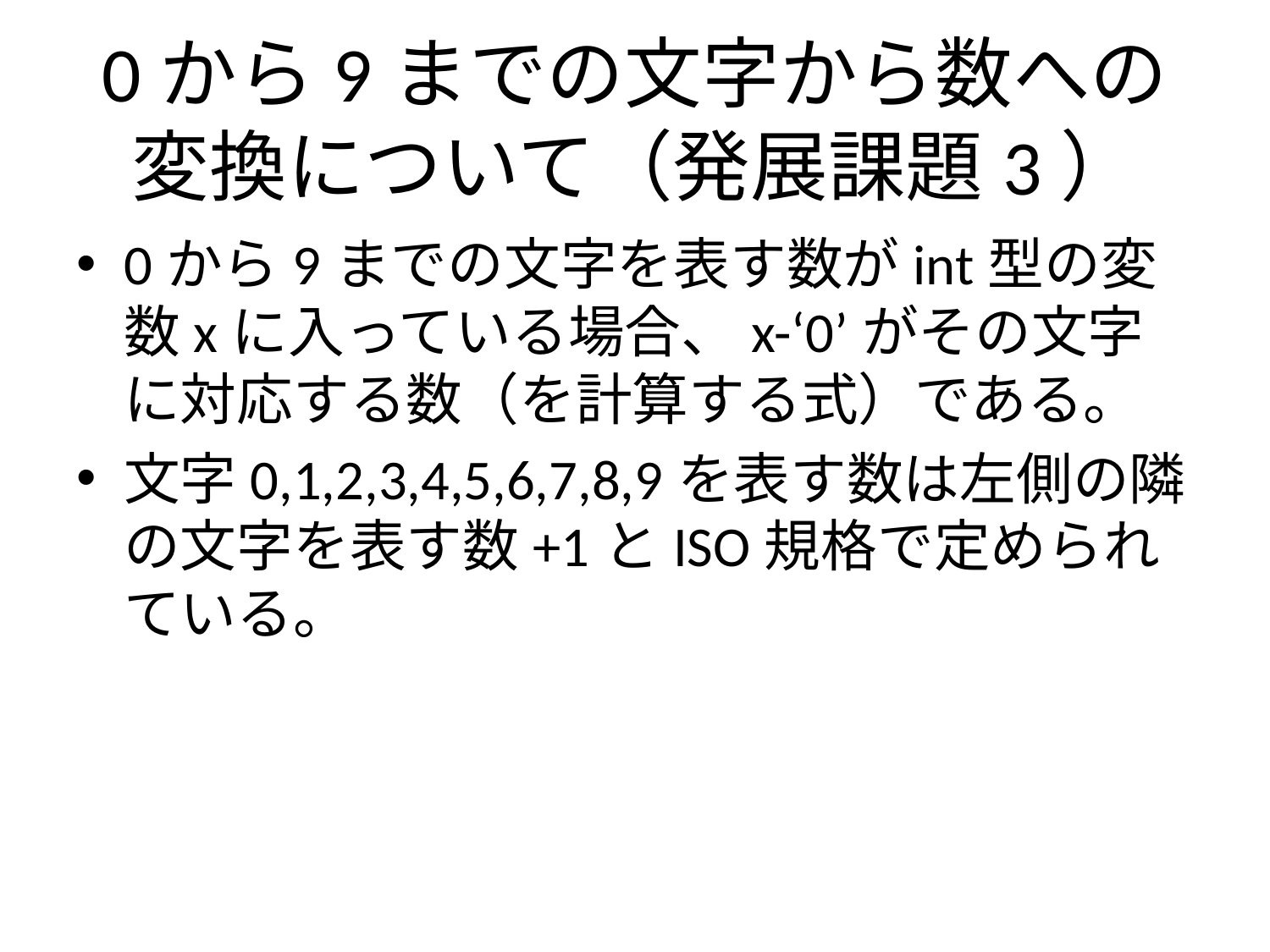

# 0から9までの文字から数への 変換について（発展課題3）
0から9までの文字を表す数がint型の変数xに入っている場合、x-‘0’がその文字に対応する数（を計算する式）である。
文字0,1,2,3,4,5,6,7,8,9を表す数は左側の隣の文字を表す数+1とISO規格で定められている。